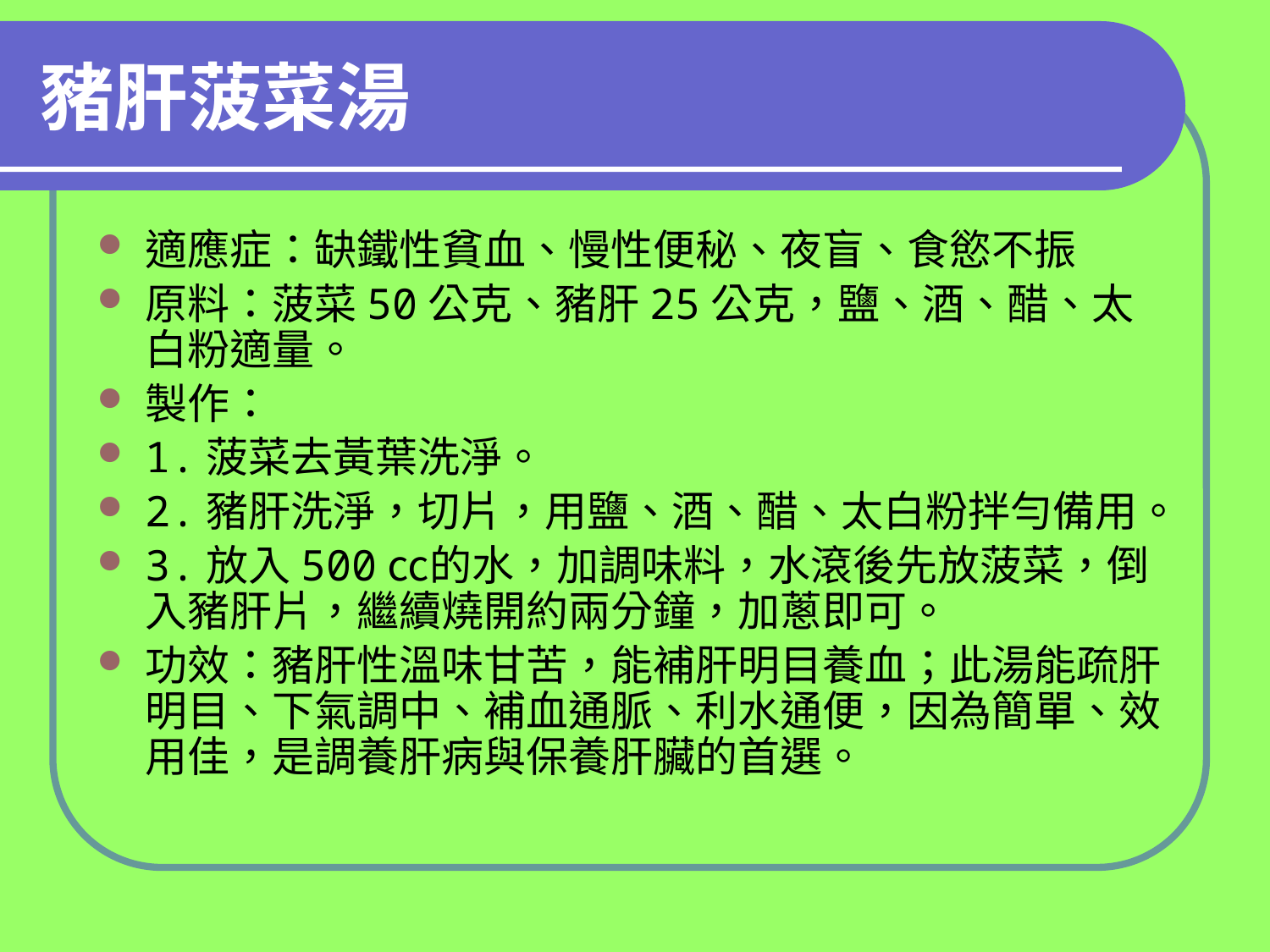

# 豬肝菠菜湯
適應症：缺鐵性貧血、慢性便秘、夜盲、食慾不振
原料：菠菜50公克、豬肝25公克，鹽、酒、醋、太白粉適量。
製作：
1.菠菜去黃葉洗淨。
2.豬肝洗淨，切片，用鹽、酒、醋、太白粉拌勻備用。
3.放入500㏄的水，加調味料，水滾後先放菠菜，倒入豬肝片，繼續燒開約兩分鐘，加蔥即可。
功效：豬肝性溫味甘苦，能補肝明目養血；此湯能疏肝明目、下氣調中、補血通脈、利水通便，因為簡單、效用佳，是調養肝病與保養肝臟的首選。